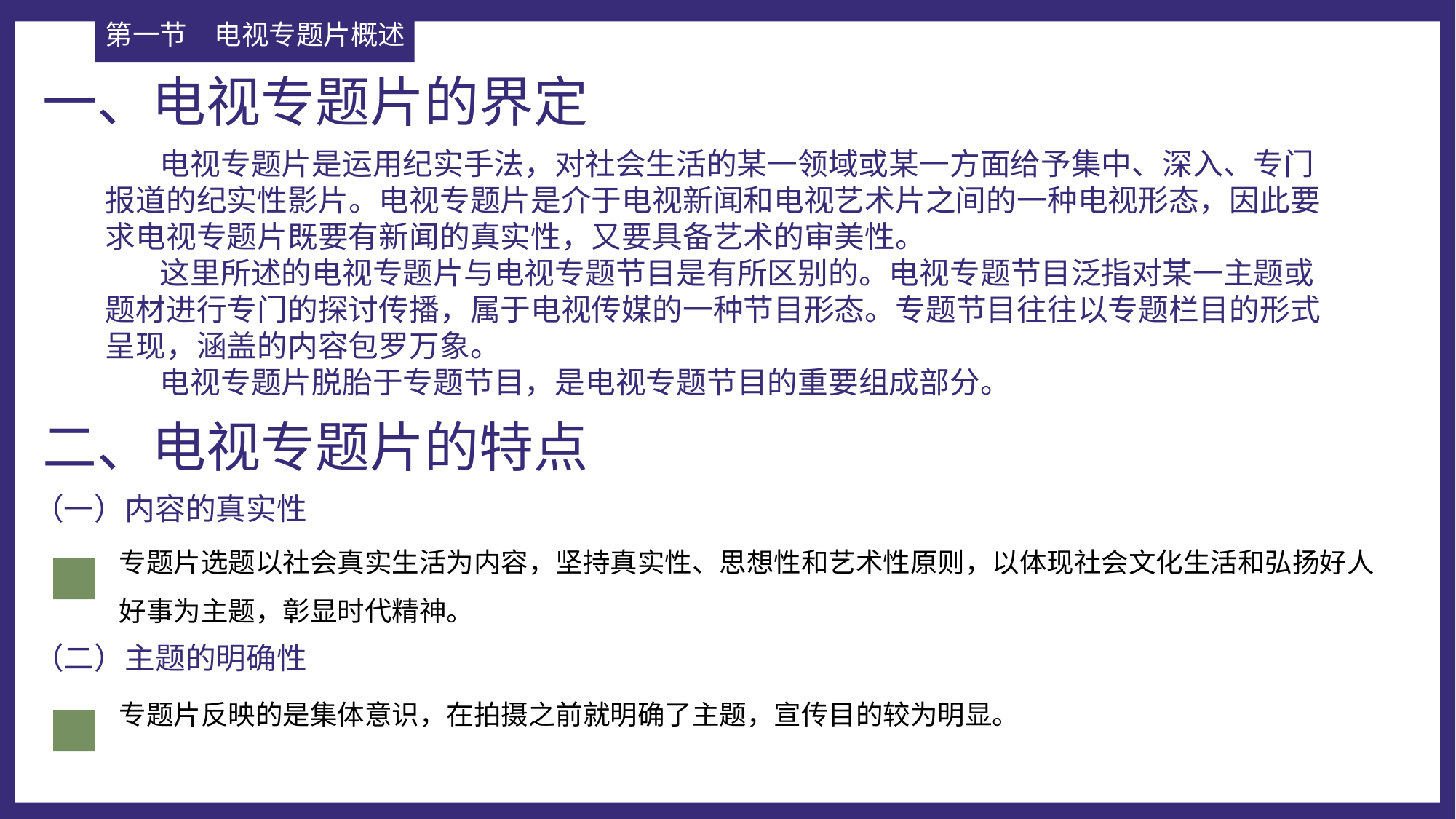

第一节	电视专题片概述
一、电视专题片的界定
       电视专题片是运用纪实手法，对社会生活的某一领域或某一方面给予集中、深入、专门报道的纪实性影片。电视专题片是介于电视新闻和电视艺术片之间的一种电视形态，因此要求电视专题片既要有新闻的真实性，又要具备艺术的审美性。
       这里所述的电视专题片与电视专题节目是有所区别的。电视专题节目泛指对某一主题或题材进行专门的探讨传播，属于电视传媒的一种节目形态。专题节目往往以专题栏目的形式呈现，涵盖的内容包罗万象。
       电视专题片脱胎于专题节目，是电视专题节目的重要组成部分。
二、电视专题片的特点
（一）内容的真实性
专题片选题以社会真实生活为内容，坚持真实性、思想性和艺术性原则，以体现社会文化生活和弘扬好人好事为主题，彰显时代精神。

（二）主题的明确性
专题片反映的是集体意识，在拍摄之前就明确了主题，宣传目的较为明显。